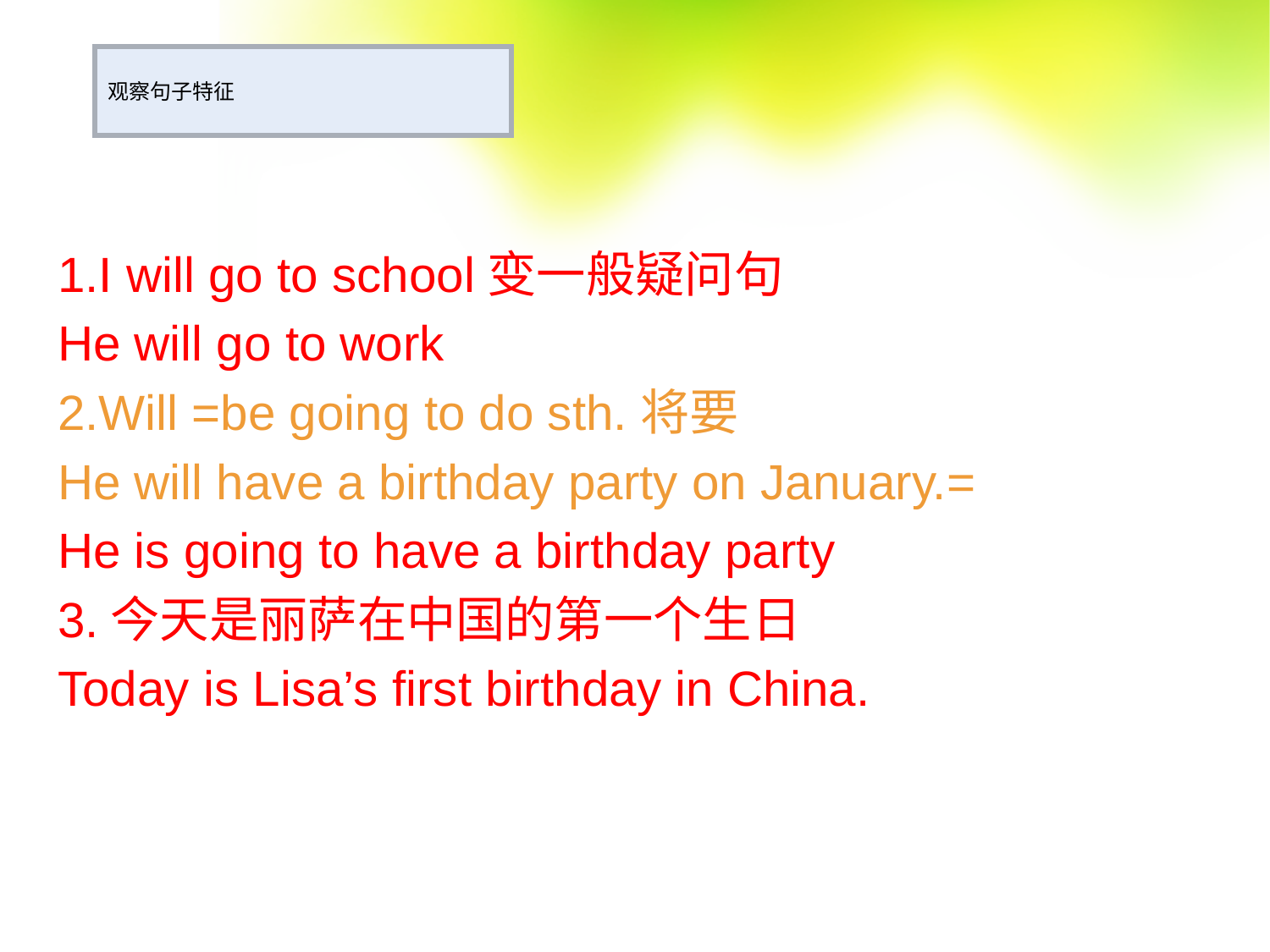

# 观察句子特征
1.I will go to school变一般疑问句
He will go to work
2.Will =be going to do sth.将要
He will have a birthday party on January.=
He is going to have a birthday party
3.今天是丽萨在中国的第一个生日
Today is Lisa’s first birthday in China.